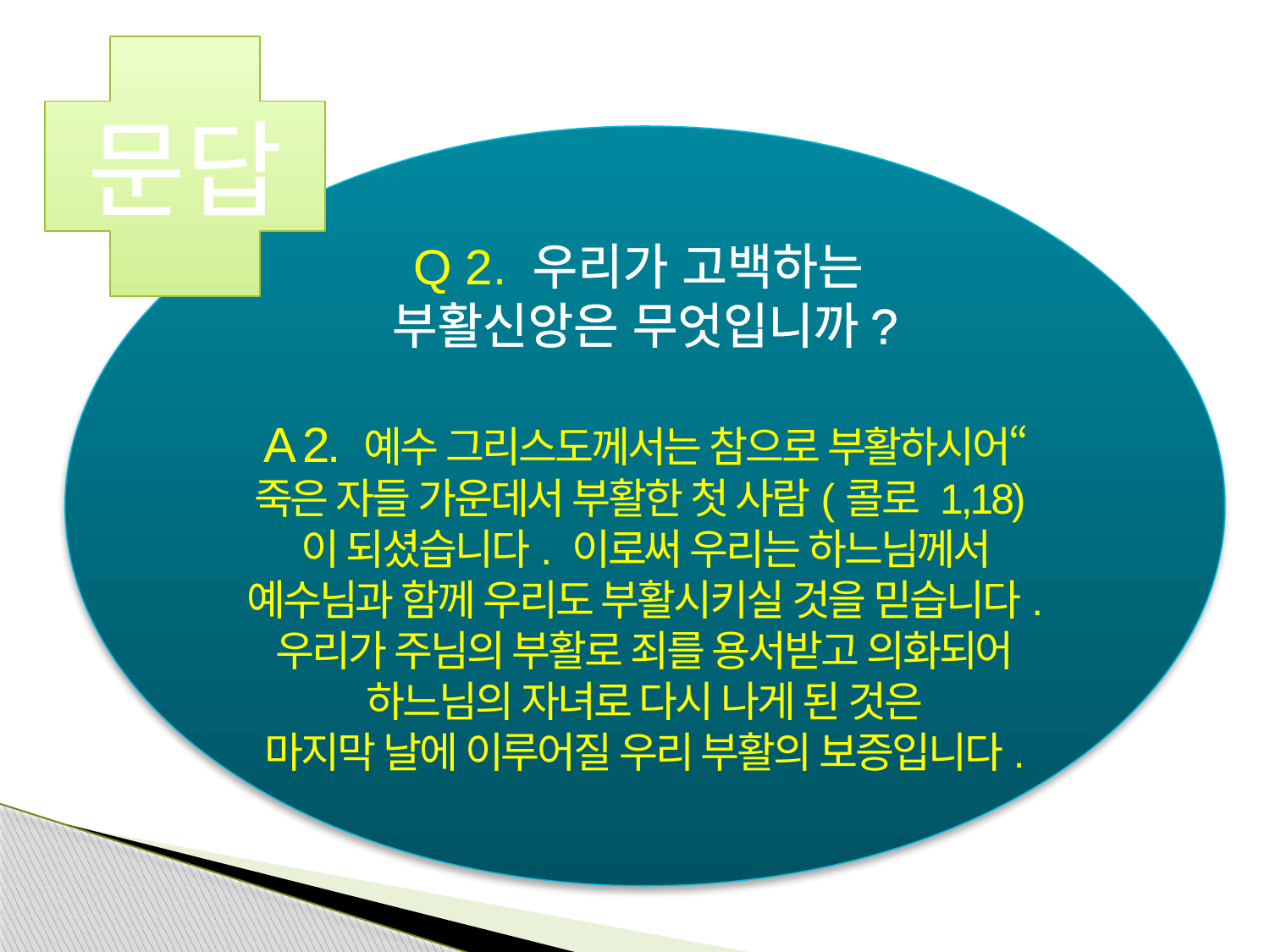

문답
Q 2. 우리가 고백하는
부활신앙은 무엇입니까?

A 2. 예수 그리스도께서는 참으로 부활하시어“죽은 자들 가운데서 부활한 첫 사람(콜로 1,18)이 되셨습니다. 이로써 우리는 하느님께서 예수님과 함께 우리도 부활시키실 것을 믿습니다.
우리가 주님의 부활로 죄를 용서받고 의화되어
하느님의 자녀로 다시 나게 된 것은
마지막 날에 이루어질 우리 부활의 보증입니다.